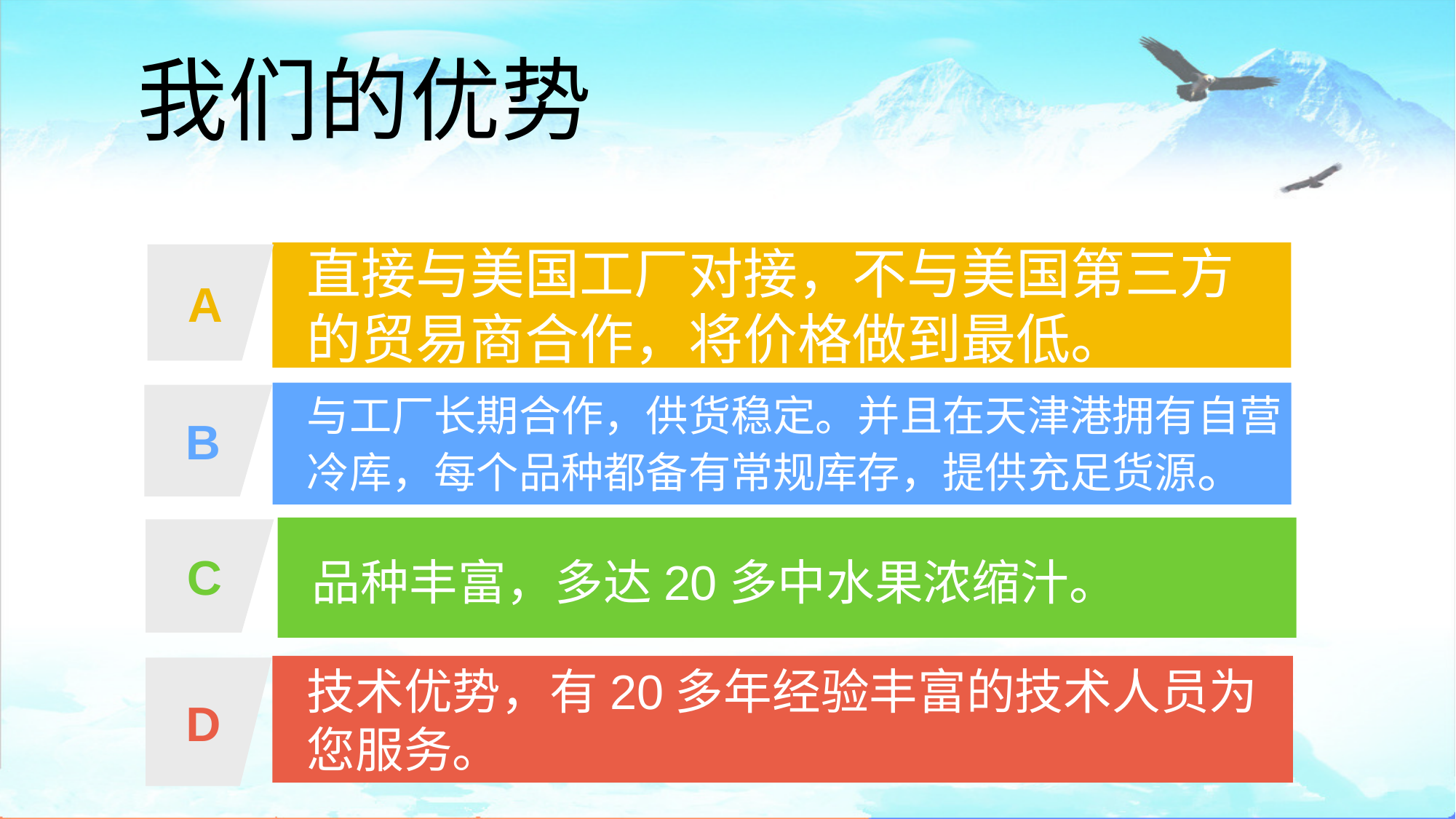

# 我们的优势
直接与美国工厂对接，不与美国第三方的贸易商合作，将价格做到最低。
A
与工厂长期合作，供货稳定。并且在天津港拥有自营冷库，每个品种都备有常规库存，提供充足货源。
B
品种丰富，多达20多中水果浓缩汁。
C
技术优势，有20多年经验丰富的技术人员为您服务。
D